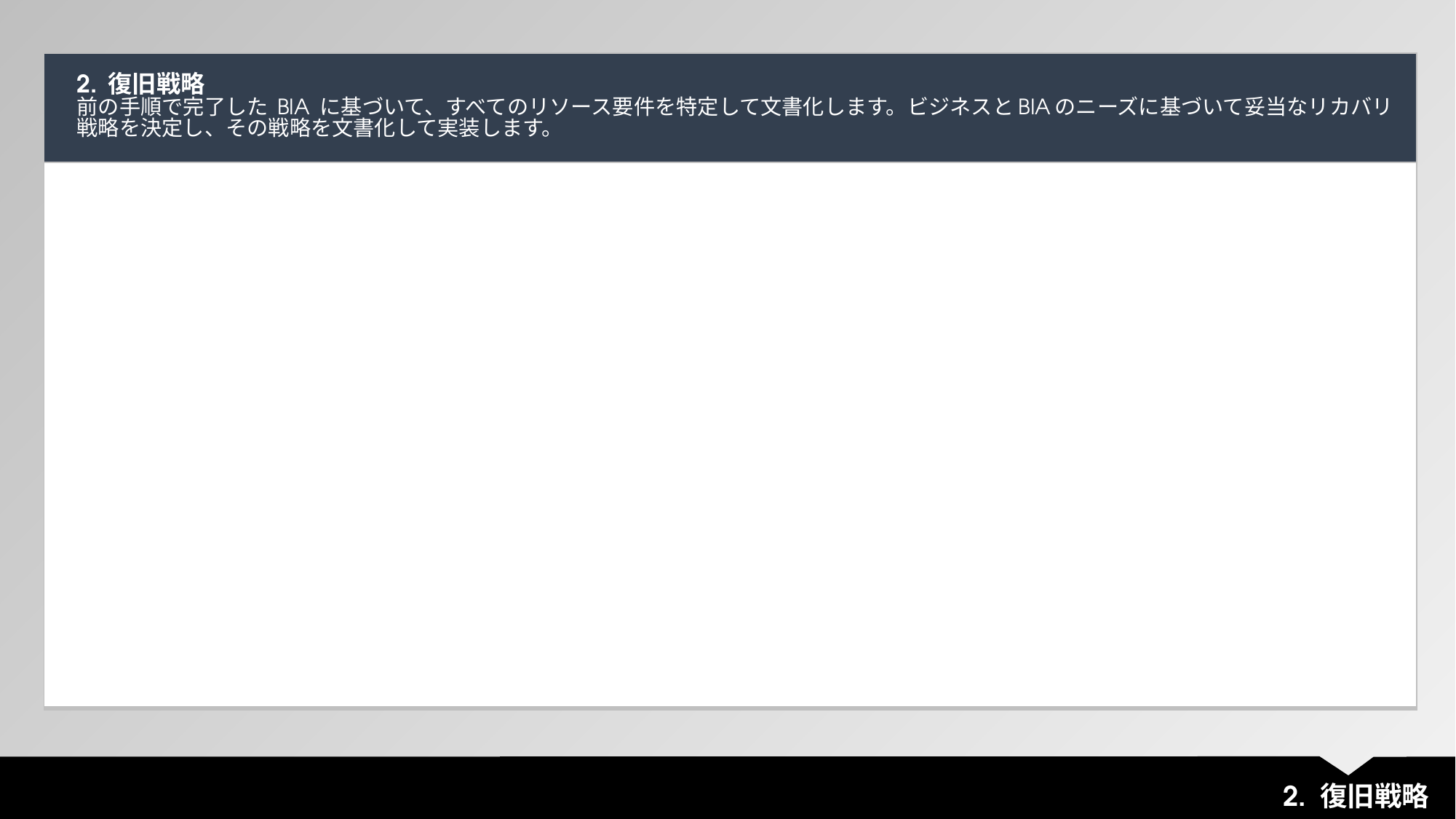

| 2. 復旧戦略 前の手順で完了した BIA に基づいて、すべてのリソース要件を特定して文書化します。ビジネスとBIAのニーズに基づいて妥当なリカバリ戦略を決定し、その戦略を文書化して実装します。 |
| --- |
|  |

2. 復旧戦略